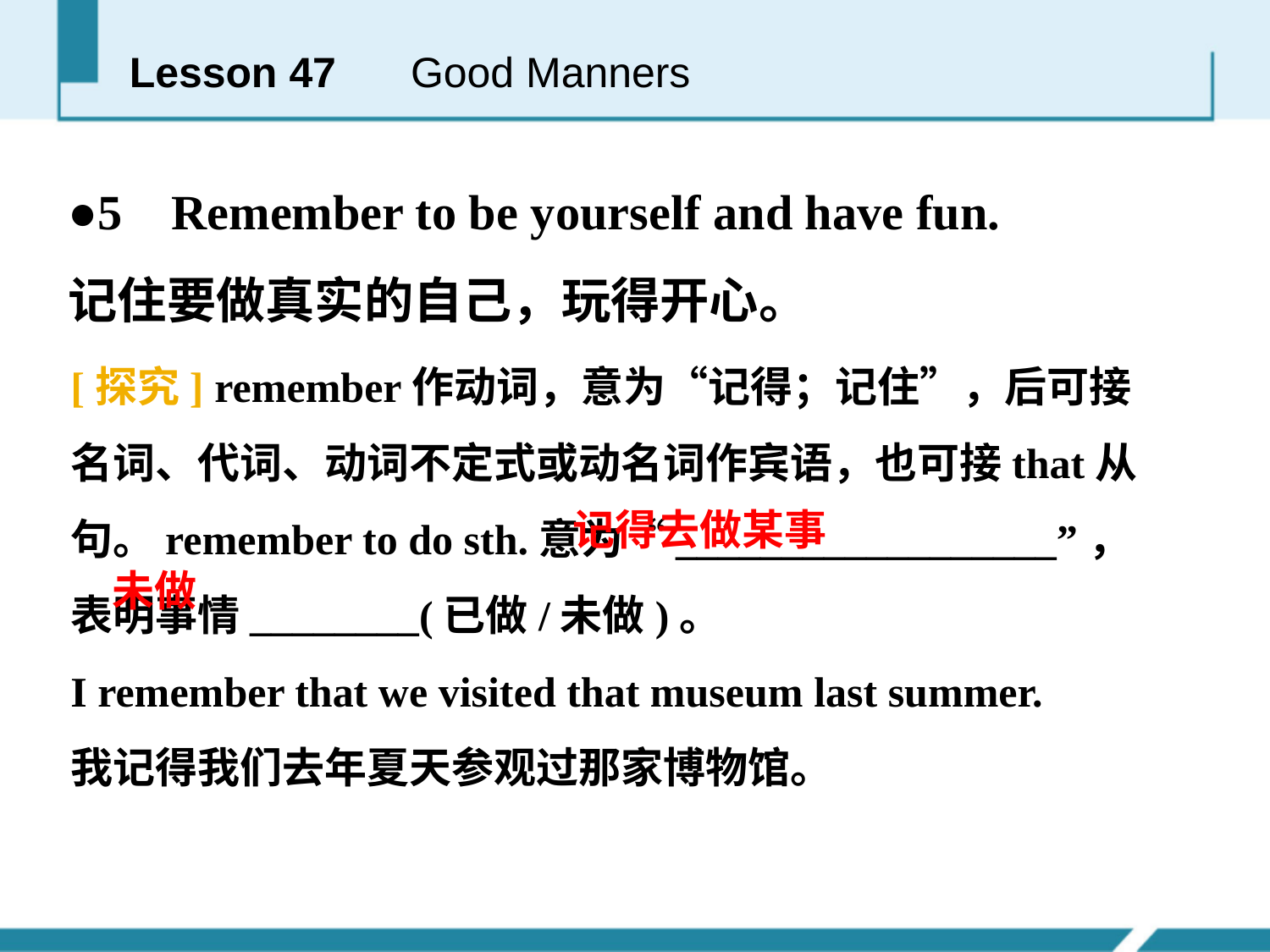

Lesson 47 　Good Manners
●5    Remember to be yourself and have fun.
记住要做真实的自己，玩得开心。
[探究] remember作动词，意为“记得；记住”，后可接名词、代词、动词不定式或动名词作宾语，也可接that从句。remember to do sth.意为“__________________”， 表明事情________(已做/未做)。
I remember that we visited that museum last summer.
我记得我们去年夏天参观过那家博物馆。
记得去做某事
未做